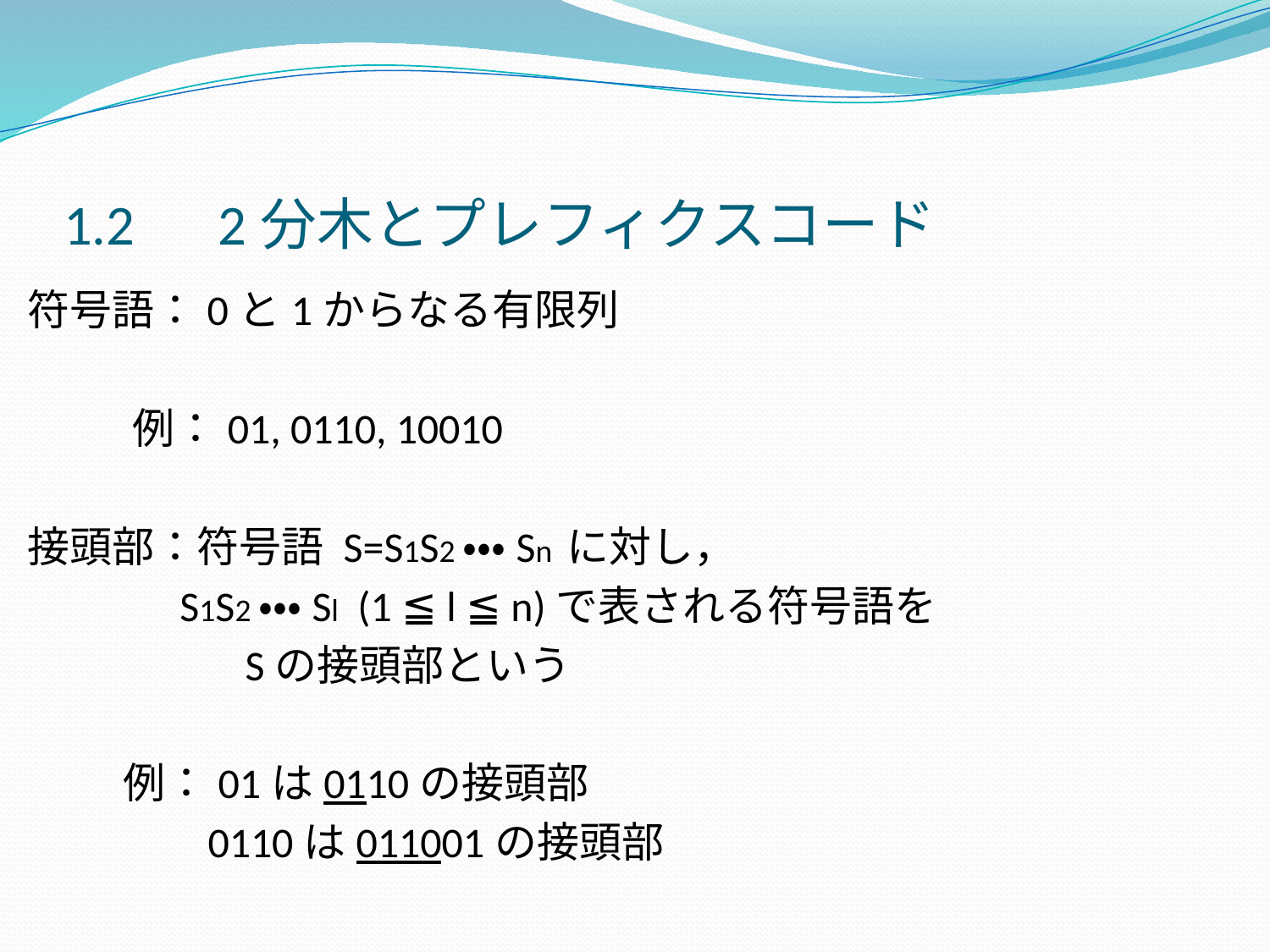

# 1.2　2分木とプレフィクスコード
符号語：0と1からなる有限列

          例：01, 0110, 10010

接頭部：符号語 S=S1S2・・・Sn に対し，
                S1S2・・・Sl  (1 ≦ l ≦ n)で表される符号語を
　　　　    Sの接頭部という

         例：01は0110の接頭部
　　         0110は011001の接頭部